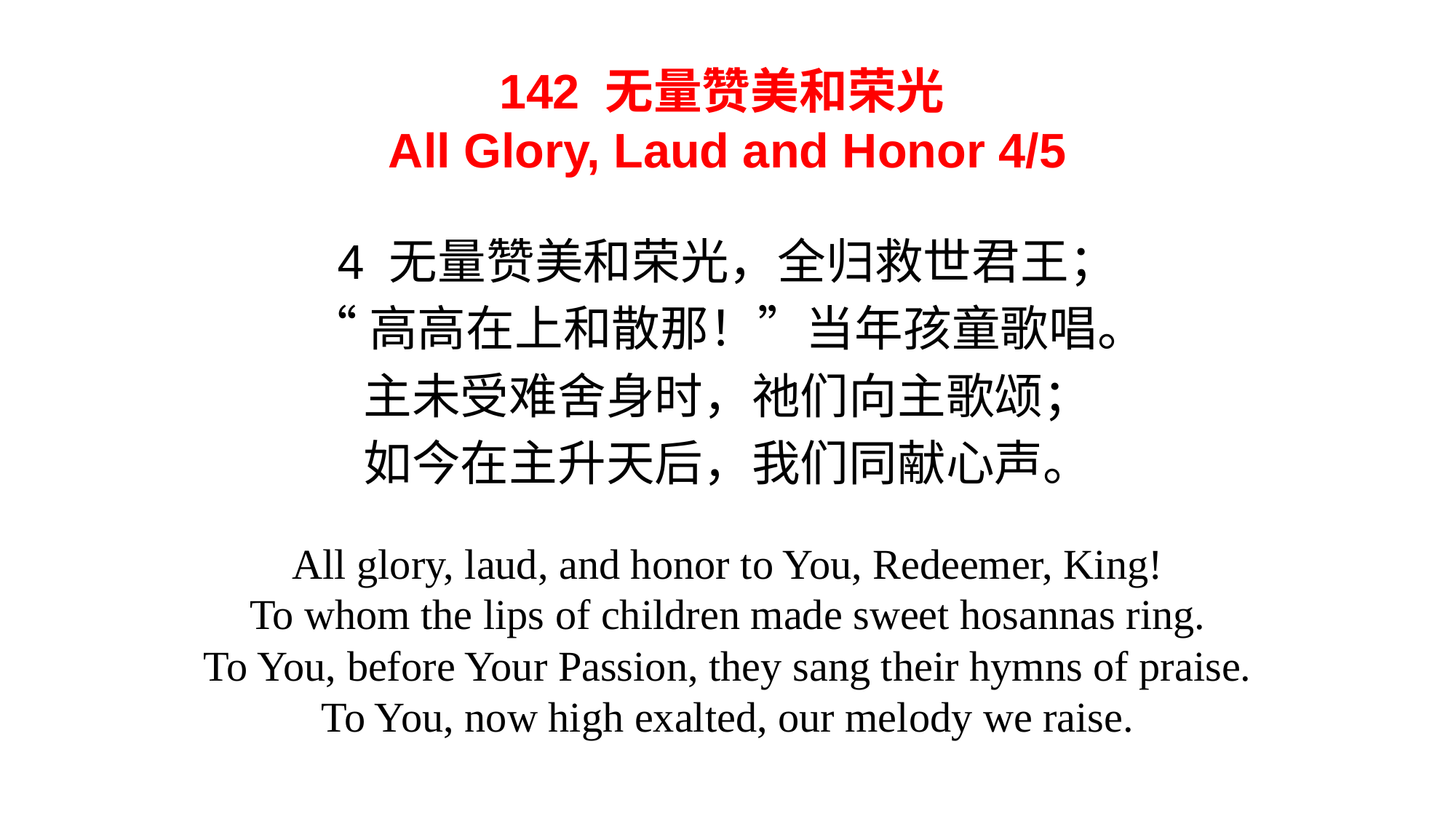

142 无量赞美和荣光
All Glory, Laud and Honor 4/5
4 无量赞美和荣光，全归救世君王；
“高高在上和散那！”当年孩童歌唱。
主未受难舍身时，祂们向主歌颂；
如今在主升天后，我们同献心声。

All glory, laud, and honor to You, Redeemer, King!
To whom the lips of children made sweet hosannas ring.
To You, before Your Passion, they sang their hymns of praise.
To You, now high exalted, our melody we raise.